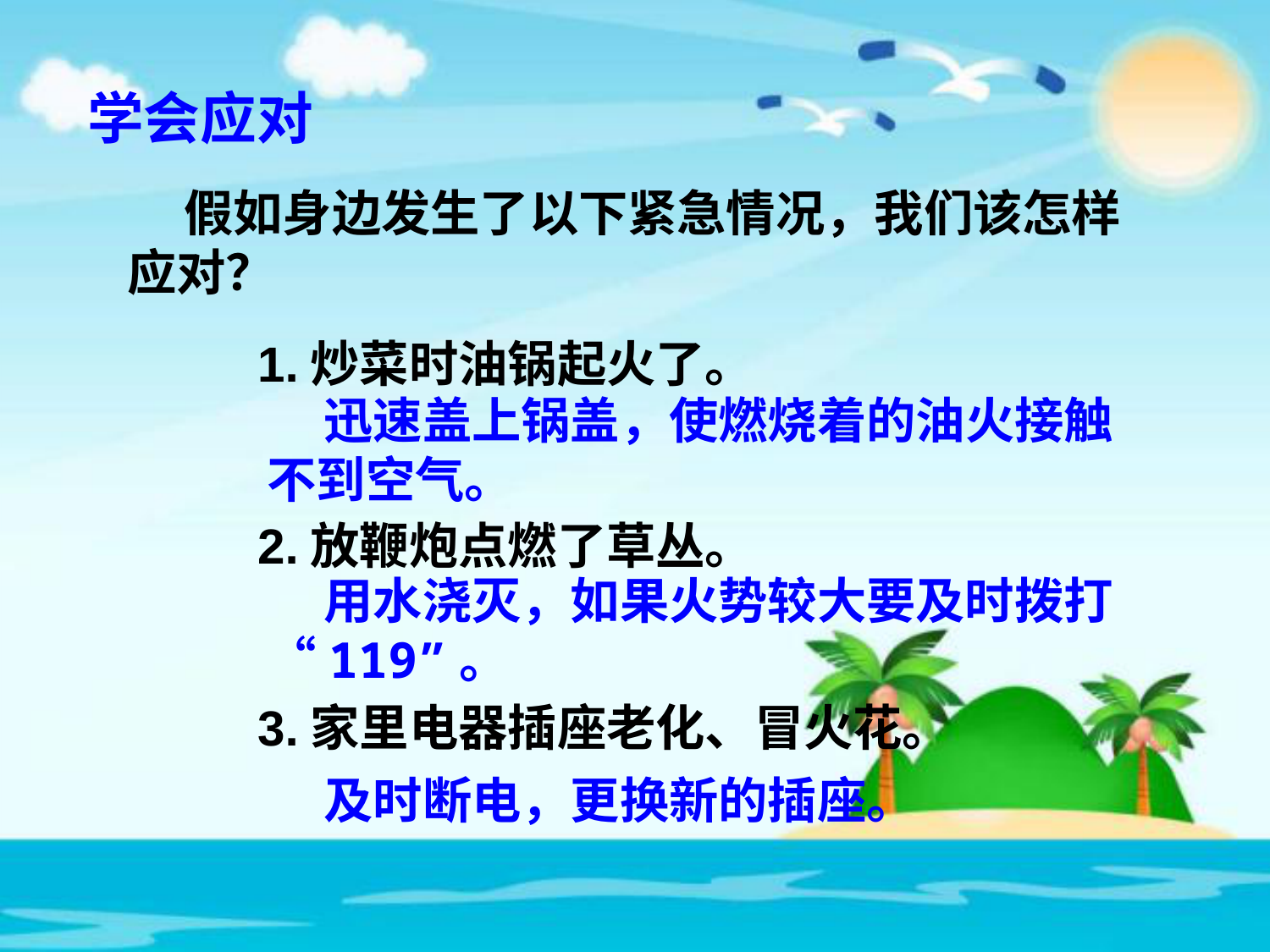

学会应对
    假如身边发生了以下紧急情况，我们该怎样应对？
1.炒菜时油锅起火了。

2.放鞭炮点燃了草丛。

3.家里电器插座老化、冒火花。
    迅速盖上锅盖，使燃烧着的油火接触不到空气。
    用水浇灭，如果火势较大要及时拨打“119”。
    及时断电，更换新的插座。